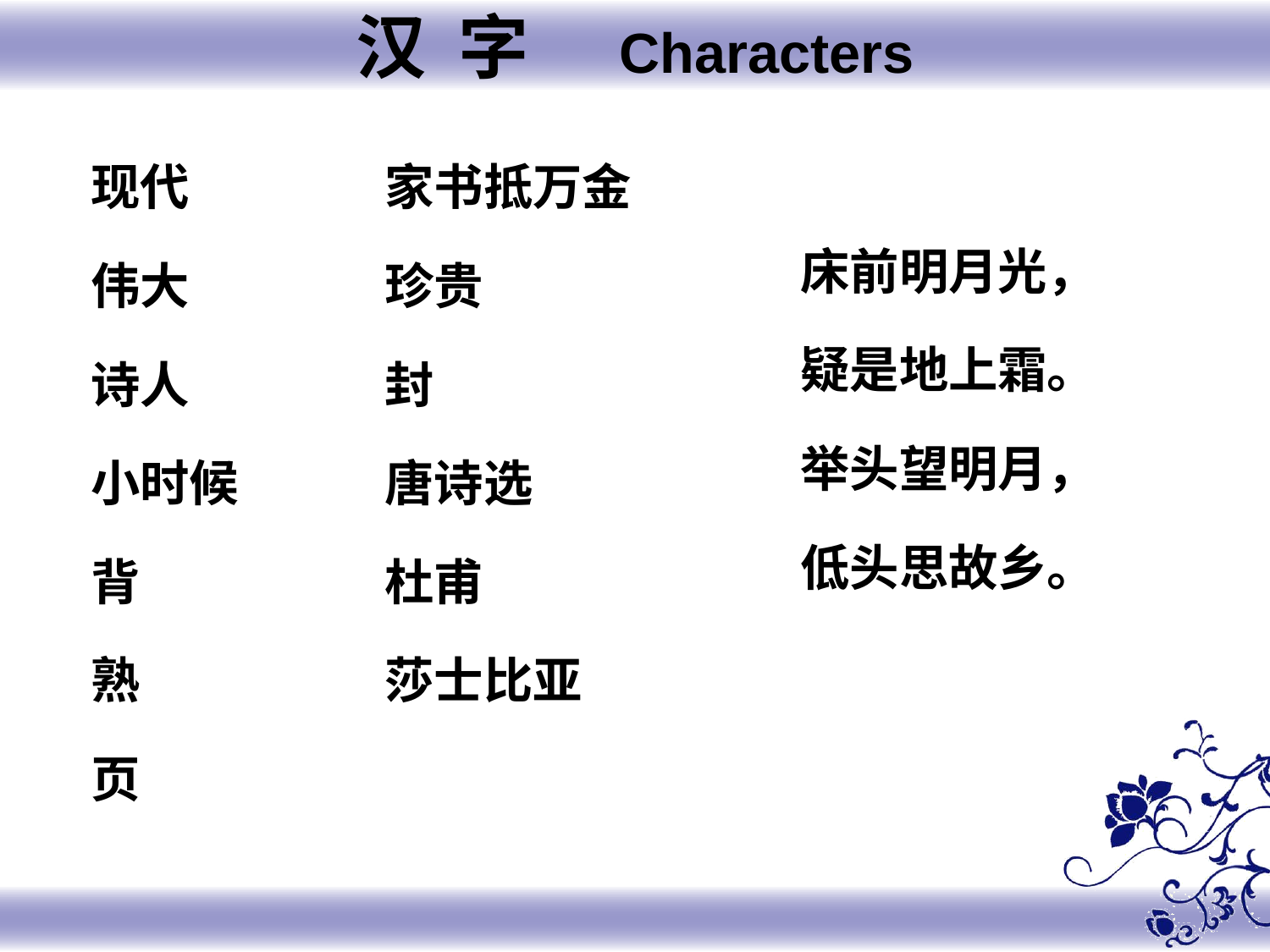

汉  字     Characters
家书抵万金
珍贵
封
唐诗选
杜甫
莎士比亚
现代
伟大
诗人
小时候
背
熟
页
床前明月光，
疑是地上霜。
举头望明月，
低头思故乡。